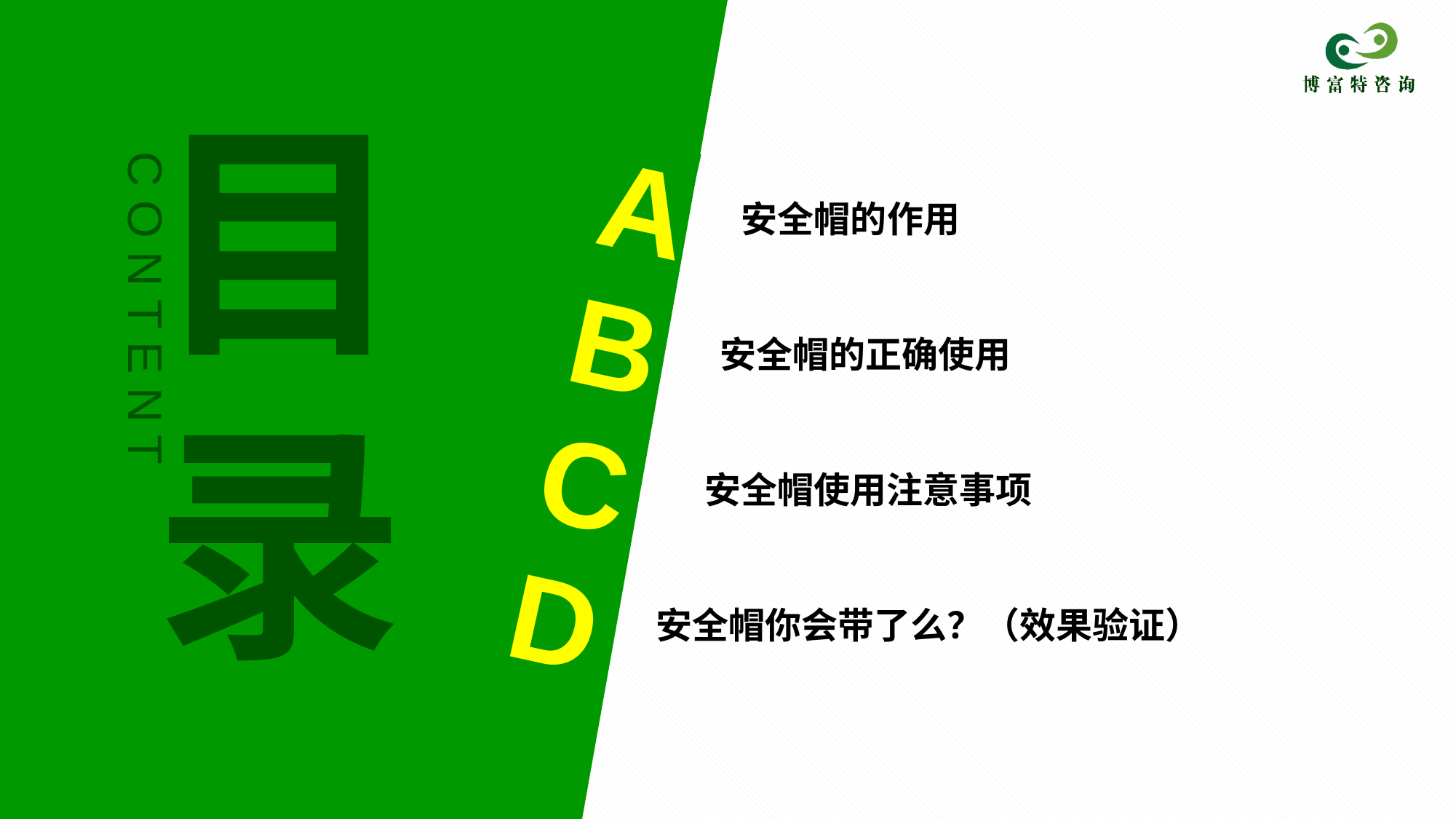

A
B
C
D
目
录
C O N T E N T
安全帽的作用
安全帽的正确使用
 安全帽使用注意事项
安全帽你会带了么？（效果验证）